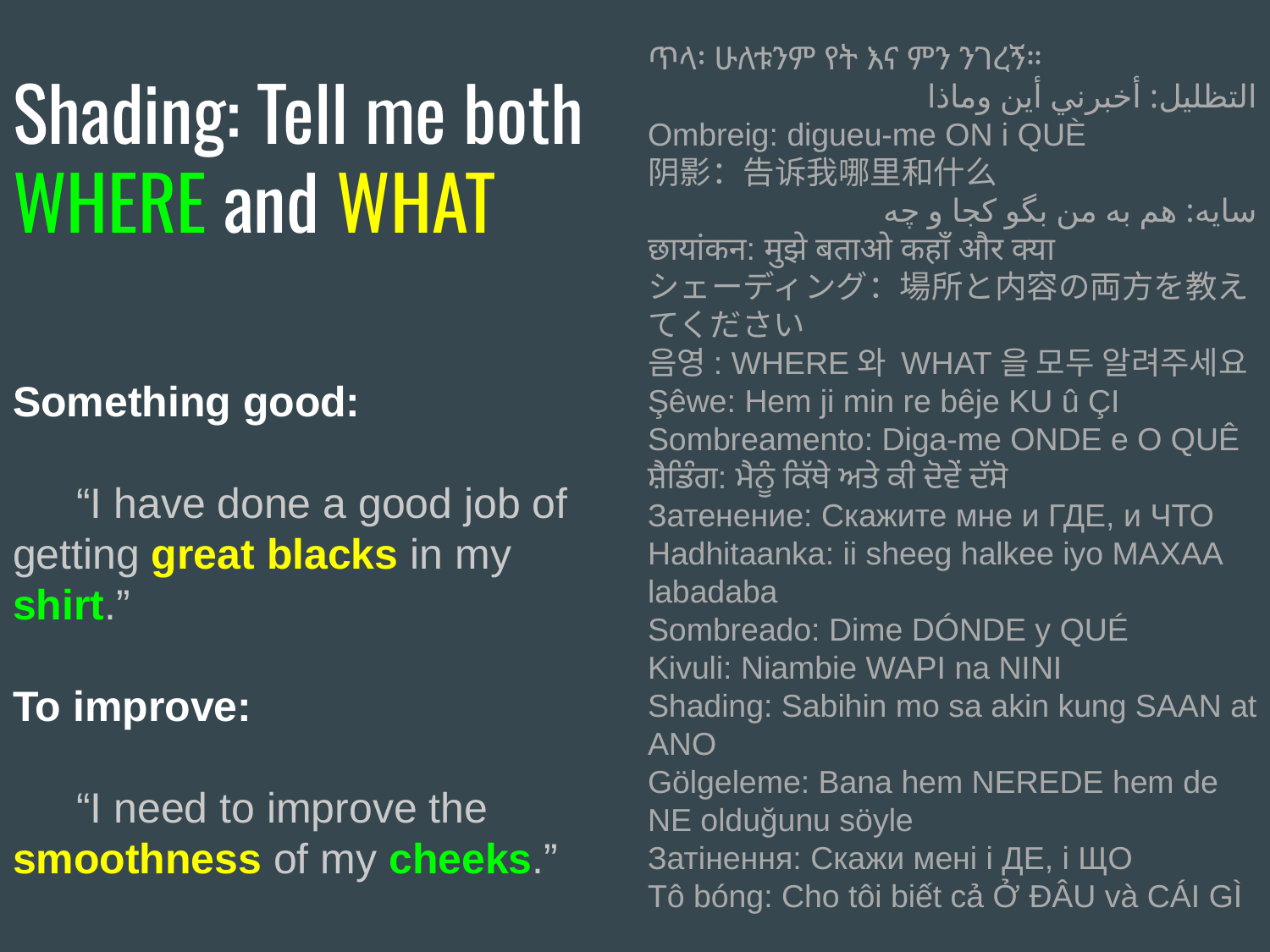

Shading: Tell me both WHERE and WHAT

Something good:

“I have done a good job of getting great blacks in my shirt.”

To improve:

“I need to improve the smoothness of my cheeks.”
ጥላ፡ ሁለቱንም የት እና ምን ንገረኝ።
التظليل: أخبرني أين وماذا
Ombreig: digueu-me ON i QUÈ
阴影：告诉我哪里和什么
سایه: هم به من بگو کجا و چه
छायांकन: मुझे बताओ कहाँ और क्या
シェーディング：場所と内容の両方を教えてください
음영: WHERE와 WHAT을 모두 알려주세요
Şêwe: Hem ji min re bêje KU û ÇI
Sombreamento: Diga-me ONDE e O QUÊ
ਸ਼ੈਡਿੰਗ: ਮੈਨੂੰ ਕਿੱਥੇ ਅਤੇ ਕੀ ਦੋਵੇਂ ਦੱਸੋ
Затенение: Скажите мне и ГДЕ, и ЧТО
Hadhitaanka: ii sheeg halkee iyo MAXAA labadaba
Sombreado: Dime DÓNDE y QUÉ
Kivuli: Niambie WAPI na NINI
Shading: Sabihin mo sa akin kung SAAN at ANO
Gölgeleme: Bana hem NEREDE hem de NE olduğunu söyle
Затінення: Скажи мені і ДЕ, і ЩО
Tô bóng: Cho tôi biết cả Ở ĐÂU và CÁI GÌ